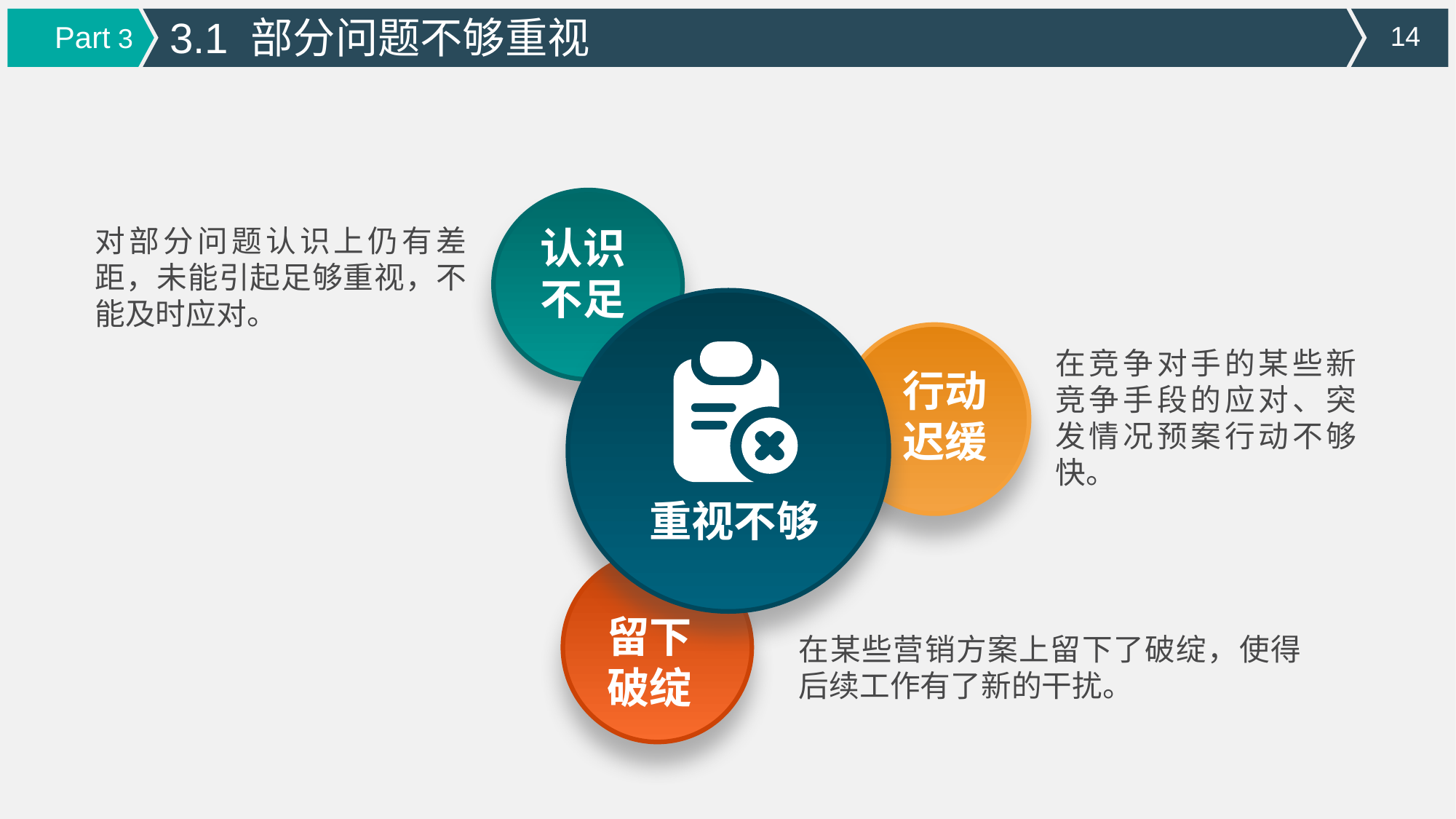

3.1 部分问题不够重视
Part 3

对部分问题认识上仍有差距，未能引起足够重视，不能及时应对。
认识不足

在竞争对手的某些新竞争手段的应对、突发情况预案行动不够快。

行动迟缓
重视不够

留下破绽
在某些营销方案上留下了破绽，使得后续工作有了新的干扰。